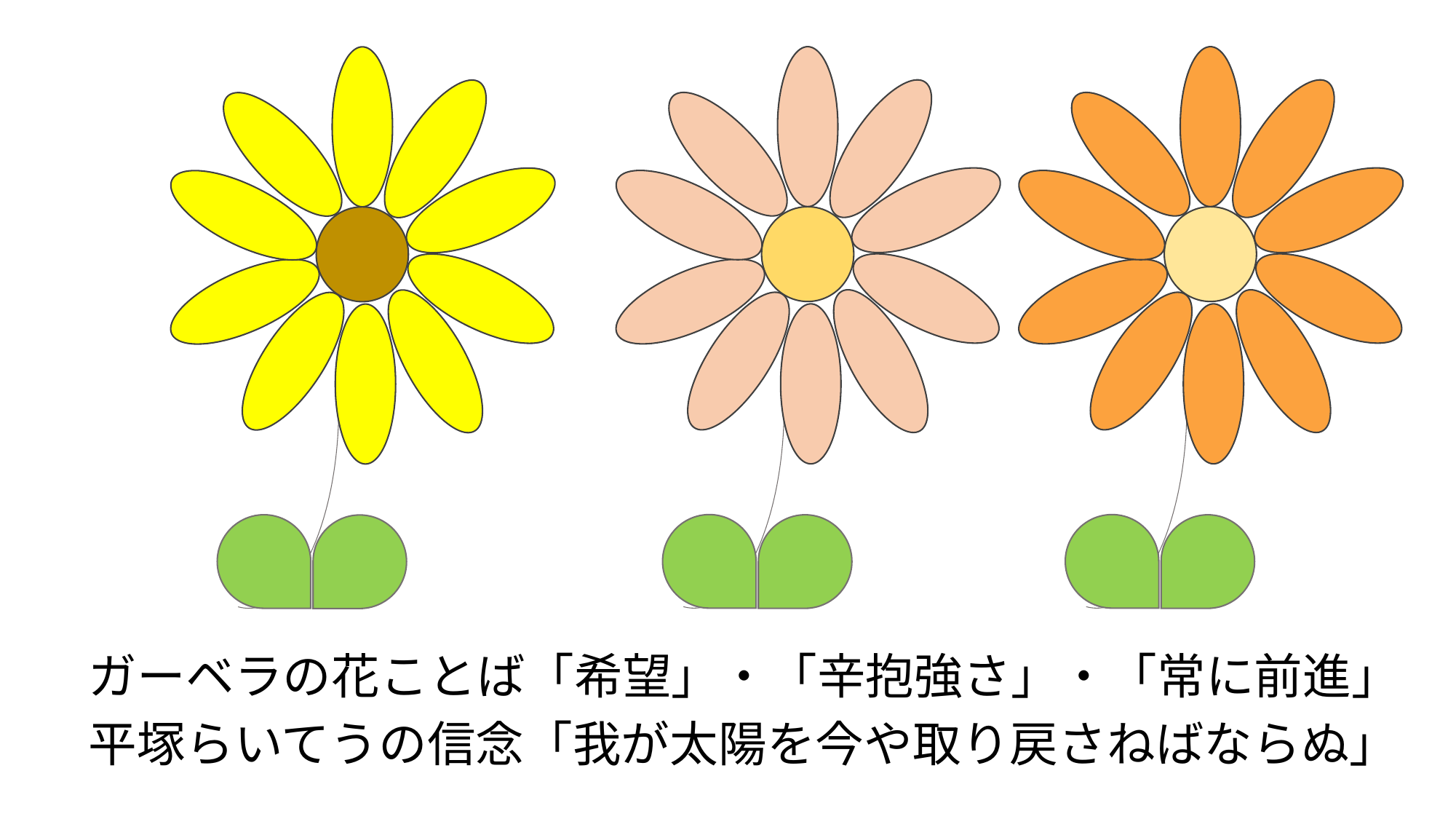

ガーベラの花ことば「希望」・「辛抱強さ」・「常に前進」
平塚らいてうの信念「我が太陽を今や取り戻さねばならぬ」